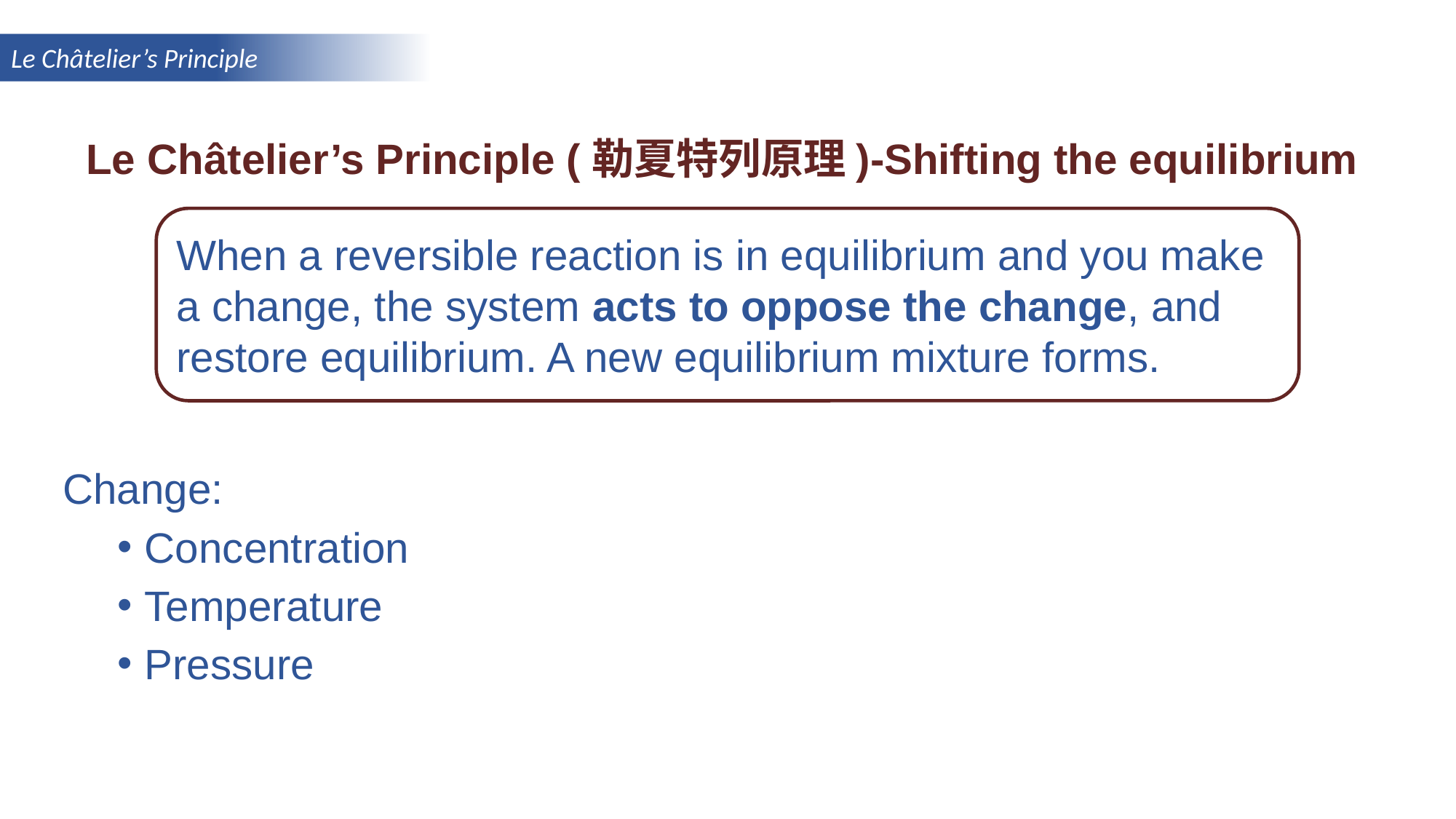

Le Châtelier’s Principle
  Le Châtelier’s Principle (勒夏特列原理)-Shifting the equilibrium

Change:
Concentration
Temperature
Pressure

When a reversible reaction is in equilibrium and you make a change, the system acts to oppose the change, and restore equilibrium. A new equilibrium mixture forms.